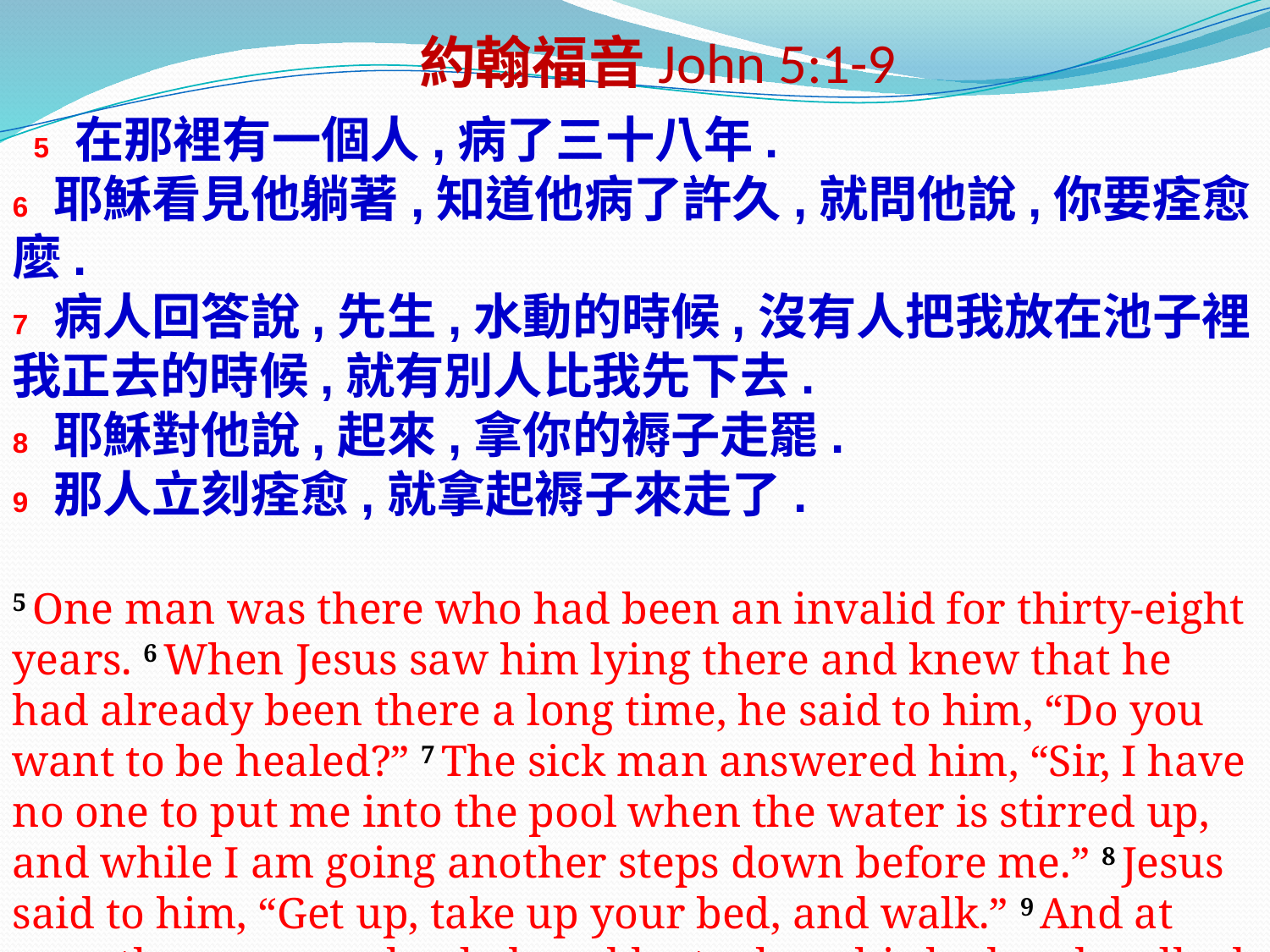

約翰福音John 5:1-9
 5 在那裡有一個人,病了三十八年.
6 耶穌看見他躺著,知道他病了許久,就問他說,你要痊愈麼.
7 病人回答說,先生,水動的時候,沒有人把我放在池子裡．我正去的時候,就有別人比我先下去.
8 耶穌對他說,起來,拿你的褥子走罷.
9 那人立刻痊愈,就拿起褥子來走了.

5 One man was there who had been an invalid for thirty-eight years. 6 When Jesus saw him lying there and knew that he had already been there a long time, he said to him, “Do you want to be healed?” 7 The sick man answered him, “Sir, I have no one to put me into the pool when the water is stirred up, and while I am going another steps down before me.” 8 Jesus said to him, “Get up, take up your bed, and walk.” 9 And at once the man was healed, and he took up his bed and walked. Now that day was the Sabbath.